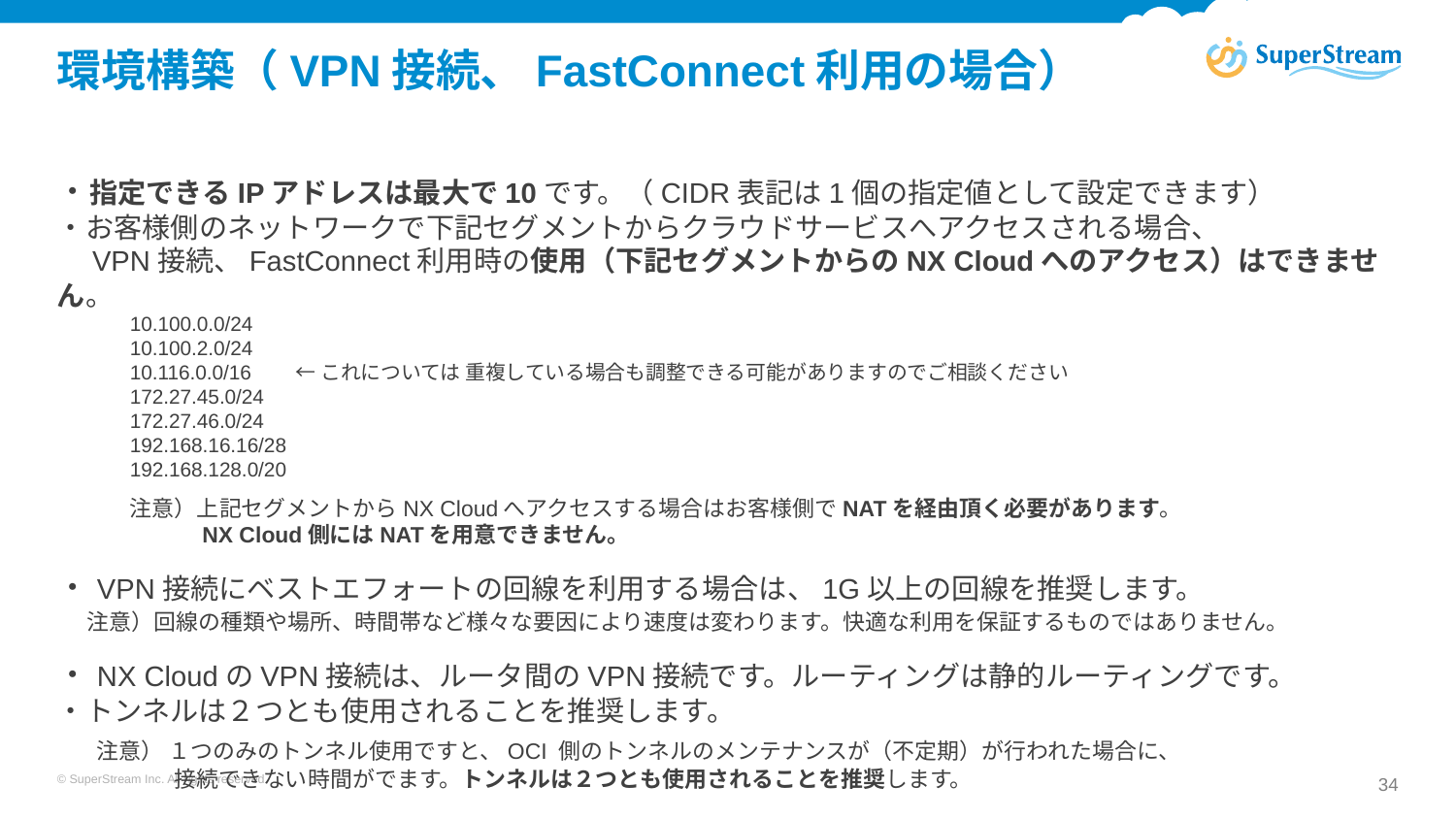

# 環境構築（VPN接続、FastConnect利用の場合）
・指定できるIPアドレスは最大で10です。（CIDR表記は1個の指定値として設定できます）
・お客様側のネットワークで下記セグメントからクラウドサービスへアクセスされる場合、
　VPN接続、FastConnect利用時の使用（下記セグメントからのNX Cloudへのアクセス）はできません。
10.100.0.0/24
10.100.2.0/24
10.116.0.0/16	　← これについては 重複している場合も調整できる可能がありますのでご相談ください
172.27.45.0/24
172.27.46.0/24
192.168.16.16/28
192.168.128.0/20
注意）上記セグメントからNX Cloudへアクセスする場合はお客様側でNATを経由頂く必要があります。
　　　NX Cloud側にはNATを用意できません。
・VPN接続にベストエフォートの回線を利用する場合は、1G以上の回線を推奨します。
　 注意）回線の種類や場所、時間帯など様々な要因により速度は変わります。快適な利用を保証するものではありません。
・NX CloudのVPN接続は、ルータ間のVPN接続です。ルーティングは静的ルーティングです。
・トンネルは２つとも使用されることを推奨します。
　 注意） １つのみのトンネル使用ですと、OCI 側のトンネルのメンテナンスが（不定期）が行われた場合に、
　　　　　 接続できない時間がでます。トンネルは２つとも使用されることを推奨します。

© SuperStream Inc. All rights reserved.
34